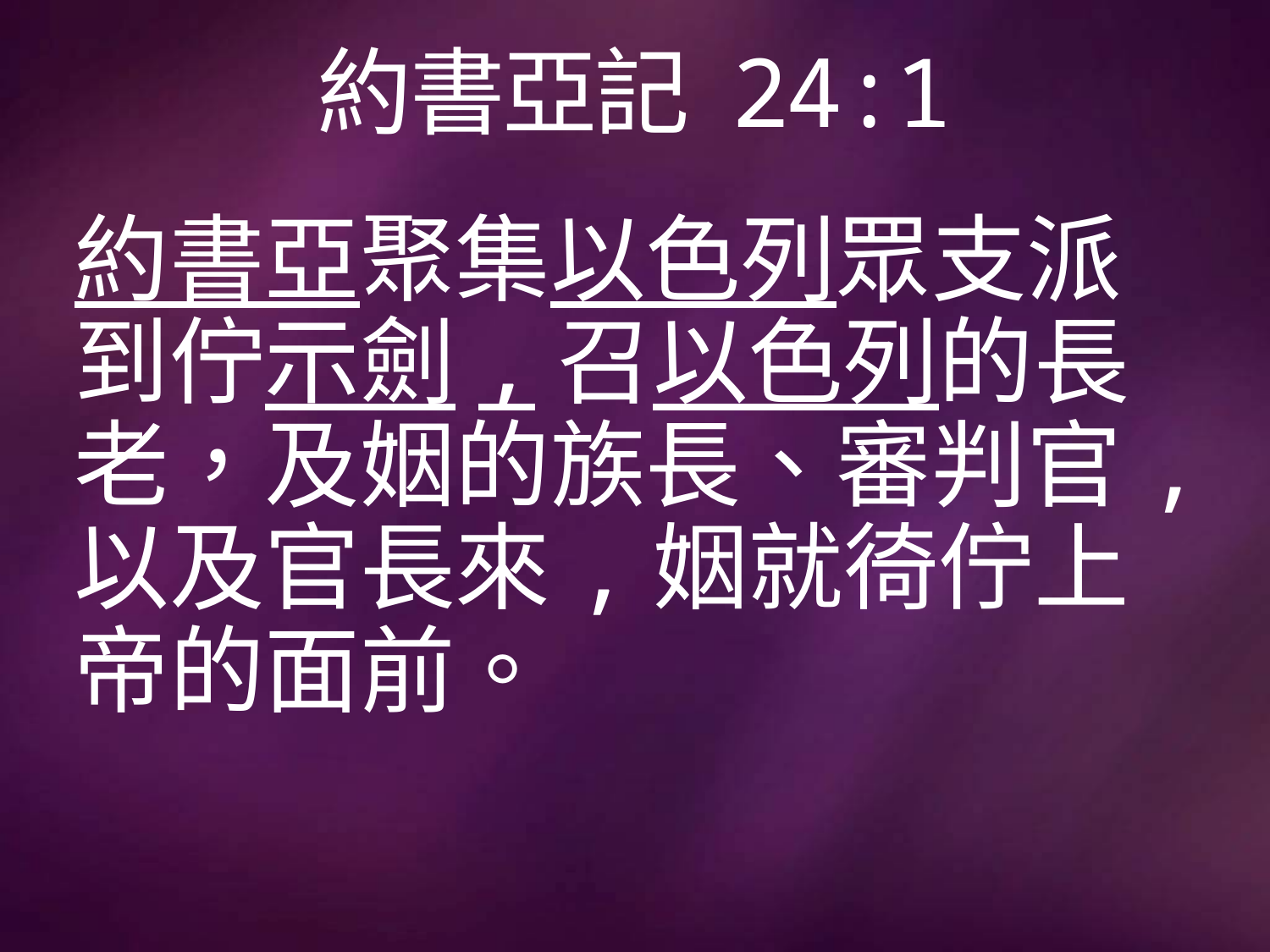

# 約書亞記 24:1
約書亞聚集以色列眾支派到佇示劍,召以色列的長老，及姻的族長、審判官,以及官長來,姻就徛佇上帝的面前。